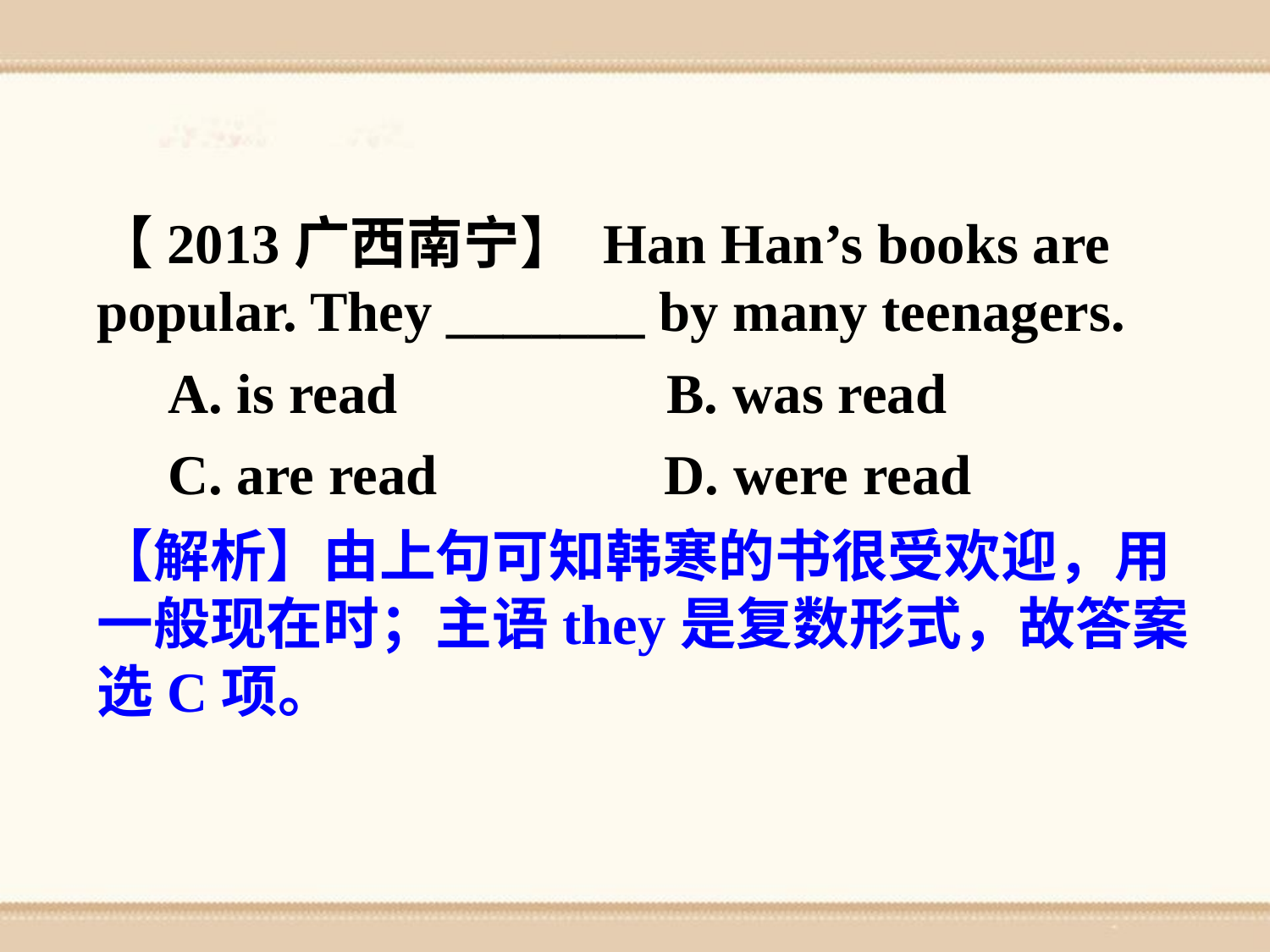

【2013广西南宁】 Han Han’s books are popular. They _______ by many teenagers.
     A. is read                   B. was read
     C. are read                D. were read
【解析】由上句可知韩寒的书很受欢迎，用一般现在时；主语they是复数形式，故答案选C项。